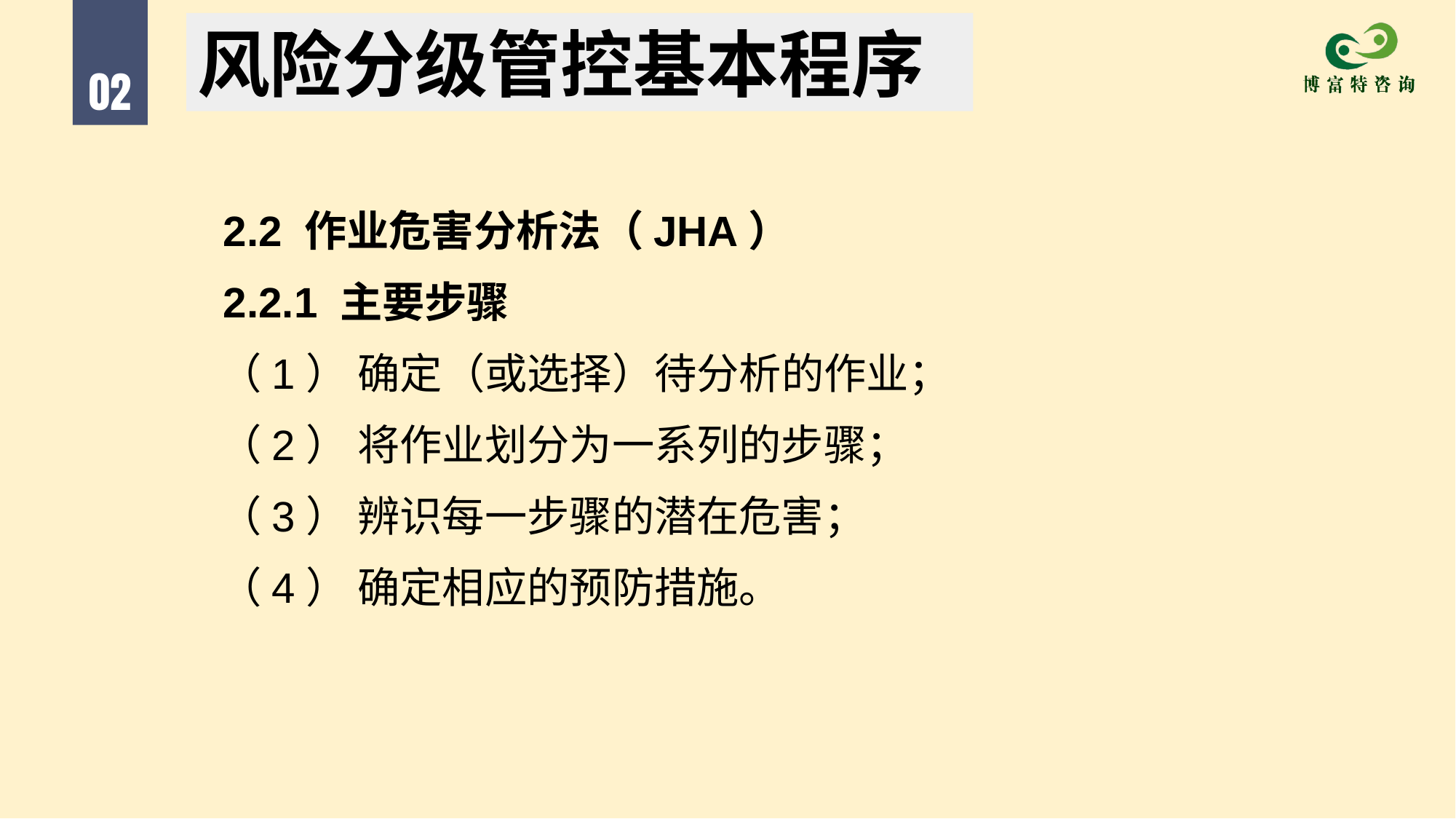

风险分级管控基本程序
02
  2.2 作业危害分析法（JHA）
  2.2.1 主要步骤
 （1） 确定（或选择）待分析的作业；
 （2） 将作业划分为一系列的步骤；
 （3） 辨识每一步骤的潜在危害；
 （4） 确定相应的预防措施。